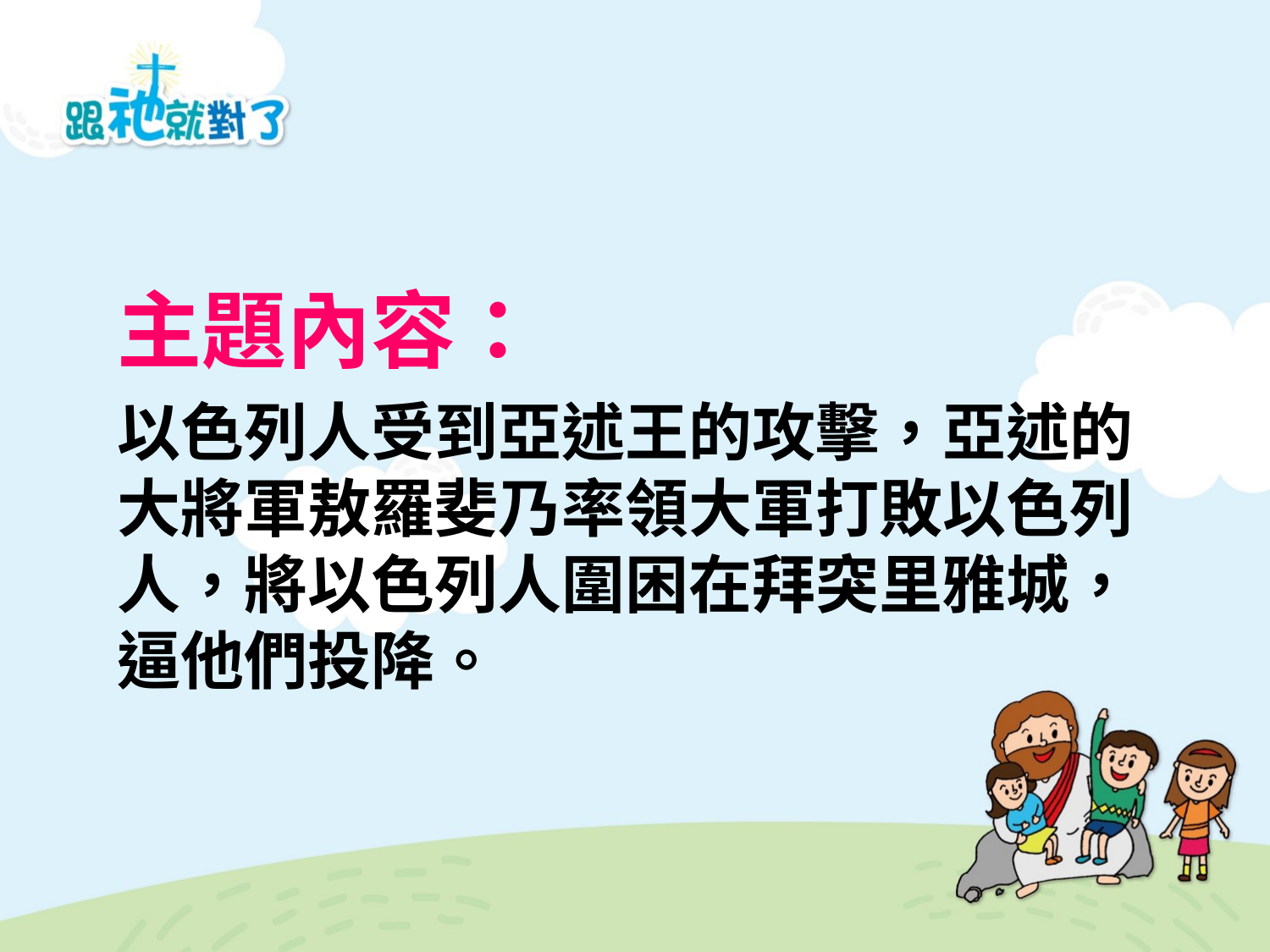

主題內容：
以色列人受到亞述王的攻擊，亞述的大將軍敖羅斐乃率領大軍打敗以色列人，將以色列人圍困在拜突里雅城，逼他們投降。